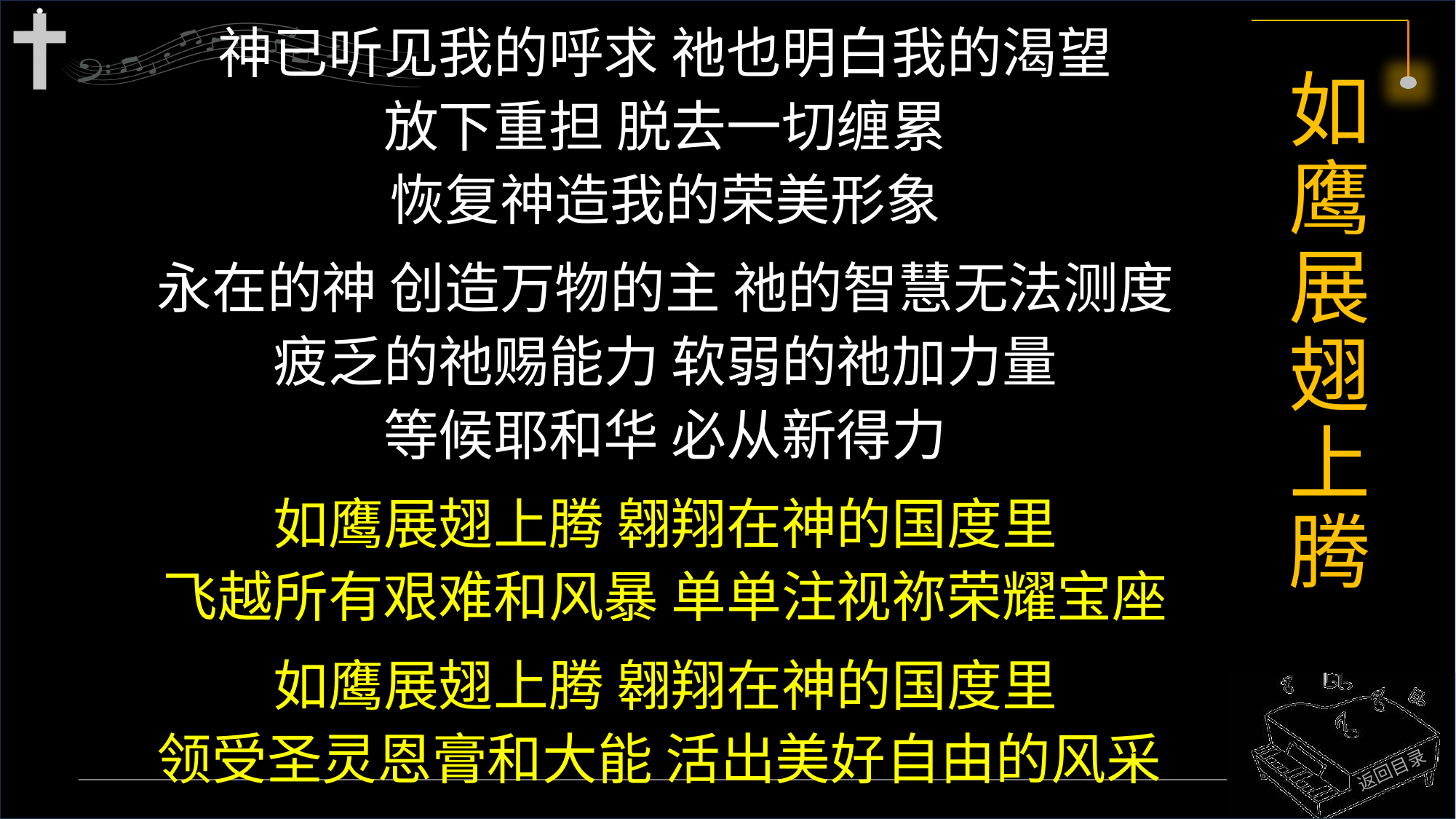

神已听见我的呼求 祂也明白我的渴望
放下重担 脱去一切缠累
恢复神造我的荣美形象

永在的神 创造万物的主 祂的智慧无法测度
疲乏的祂赐能力 软弱的祂加力量
等候耶和华 必从新得力

如鹰展翅上腾 翱翔在神的国度里
飞越所有艰难和风暴 单单注视祢荣耀宝座

如鹰展翅上腾 翱翔在神的国度里
领受圣灵恩膏和大能 活出美好自由的风采
# 如鹰展翅上腾